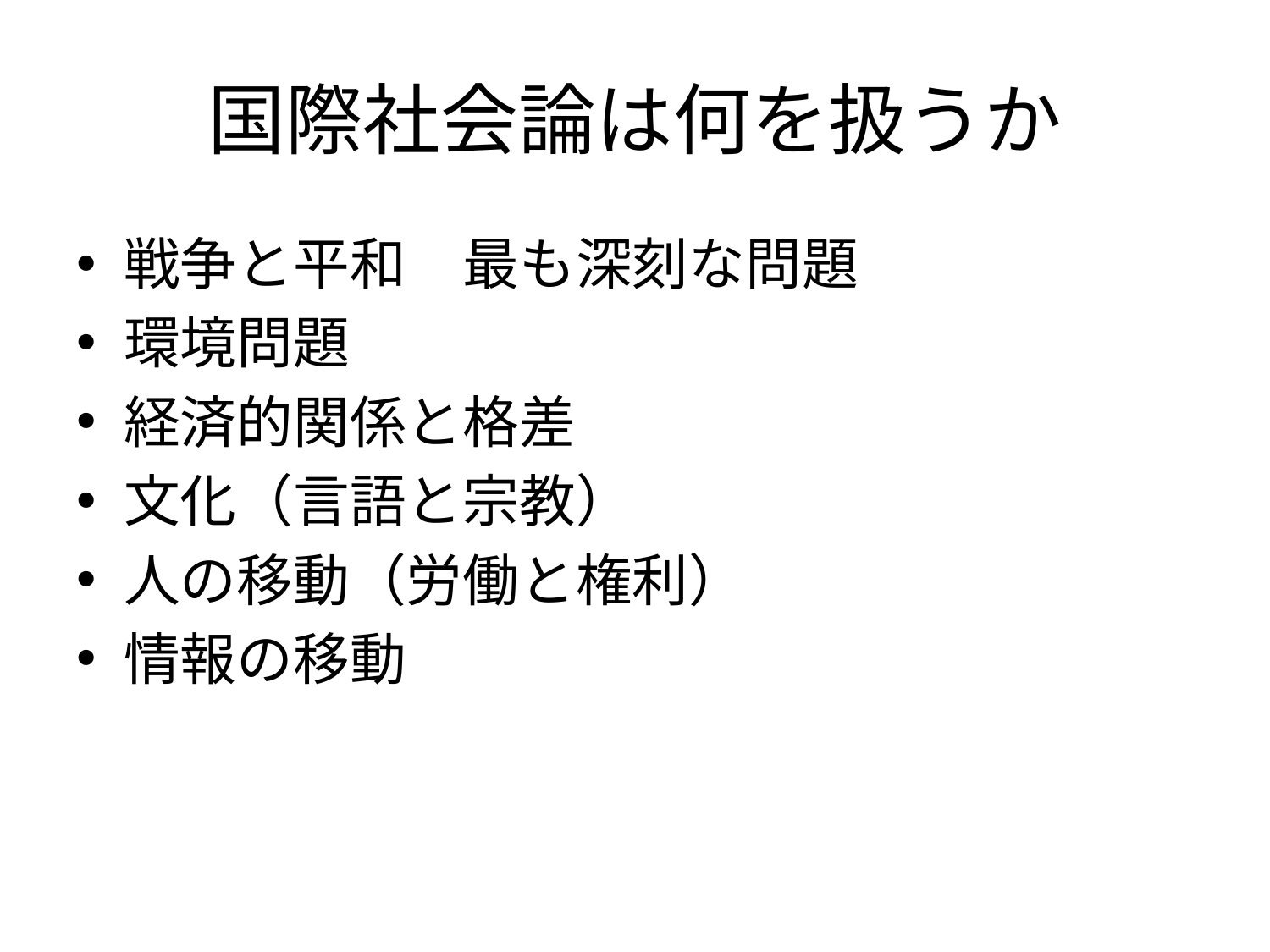

# 国際社会論は何を扱うか
戦争と平和　最も深刻な問題
環境問題
経済的関係と格差
文化（言語と宗教）
人の移動（労働と権利）
情報の移動